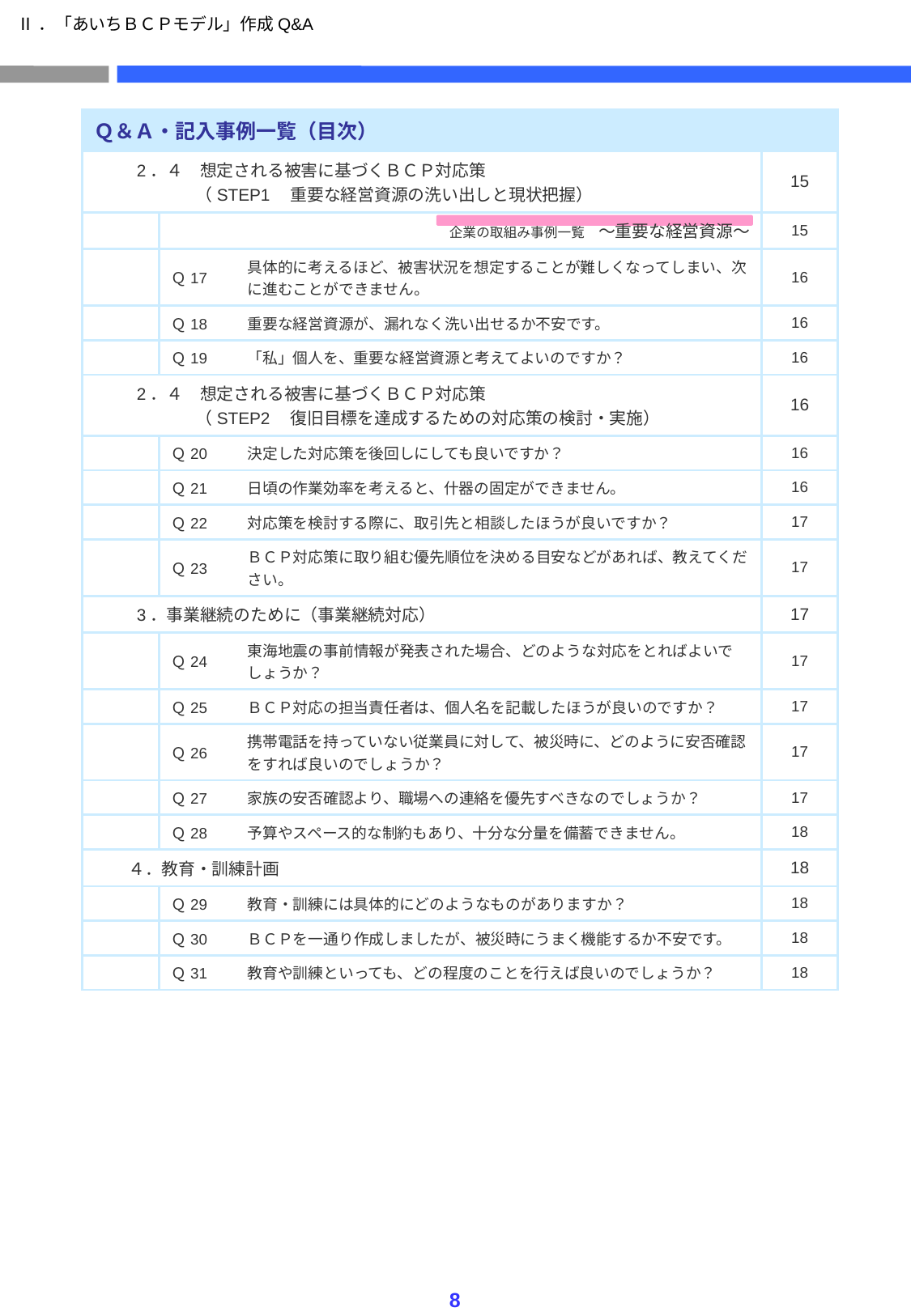

Ⅱ．「あいちＢＣＰモデル」作成Q&A
| Ｑ＆Ａ・記入事例一覧（目次） |  |  |  |
| --- | --- | --- | --- |
| 2．４　想定される被害に基づくＢＣＰ対応策 　　　　　　（STEP1　重要な経営資源の洗い出しと現状把握） |  |  | 15 |
|  | 企業の取組み事例一覧　～重要な経営資源～ |  | 15 |
|  | Ｑ17 | 具体的に考えるほど、被害状況を想定することが難しくなってしまい、次に進むことができません。 | 16 |
|  | Ｑ18 | 重要な経営資源が、漏れなく洗い出せるか不安です。 | 16 |
|  | Ｑ19 | 「私」個人を、重要な経営資源と考えてよいのですか？ | 16 |
| 2．４　想定される被害に基づくＢＣＰ対応策 　　　　　　（STEP2　復旧目標を達成するための対応策の検討・実施） |  |  | 16 |
|  | Ｑ20 | 決定した対応策を後回しにしても良いですか？ | 16 |
|  | Ｑ21 | 日頃の作業効率を考えると、什器の固定ができません。 | 16 |
|  | Ｑ22 | 対応策を検討する際に、取引先と相談したほうが良いですか？ | 17 |
|  | Ｑ23 | ＢＣＰ対応策に取り組む優先順位を決める目安などがあれば、教えてください。 | 17 |
| 3．事業継続のために（事業継続対応） |  |  | 17 |
|  | Ｑ24 | 東海地震の事前情報が発表された場合、どのような対応をとればよいでしょうか？ | 17 |
|  | Ｑ25 | ＢＣＰ対応の担当責任者は、個人名を記載したほうが良いのですか？ | 17 |
|  | Ｑ26 | 携帯電話を持っていない従業員に対して、被災時に、どのように安否確認をすれば良いのでしょうか？ | 17 |
|  | Ｑ27 | 家族の安否確認より、職場への連絡を優先すべきなのでしょうか？ | 17 |
|  | Ｑ28 | 予算やスペース的な制約もあり、十分な分量を備蓄できません。 | 18 |
| ４．教育・訓練計画 |  |  | 18 |
|  | Ｑ29 | 教育・訓練には具体的にどのようなものがありますか？ | 18 |
|  | Ｑ30 | ＢＣＰを一通り作成しましたが、被災時にうまく機能するか不安です。 | 18 |
|  | Ｑ31 | 教育や訓練といっても、どの程度のことを行えば良いのでしょうか？ | 18 |

8